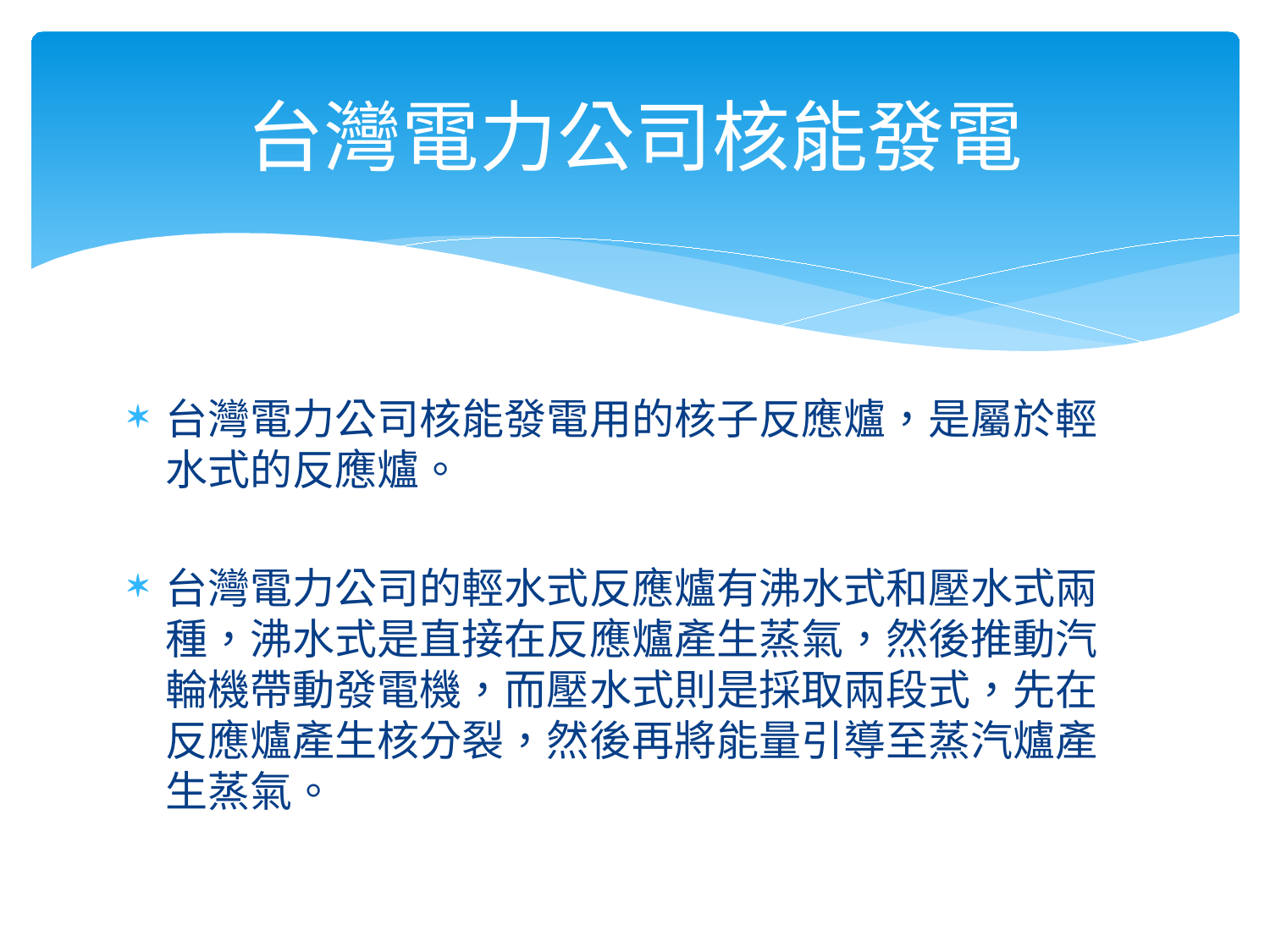

# 台灣電力公司核能發電
台灣電力公司核能發電用的核子反應爐，是屬於輕水式的反應爐。

台灣電力公司的輕水式反應爐有沸水式和壓水式兩種，沸水式是直接在反應爐產生蒸氣，然後推動汽輪機帶動發電機，而壓水式則是採取兩段式，先在反應爐產生核分裂，然後再將能量引導至蒸汽爐產生蒸氣。